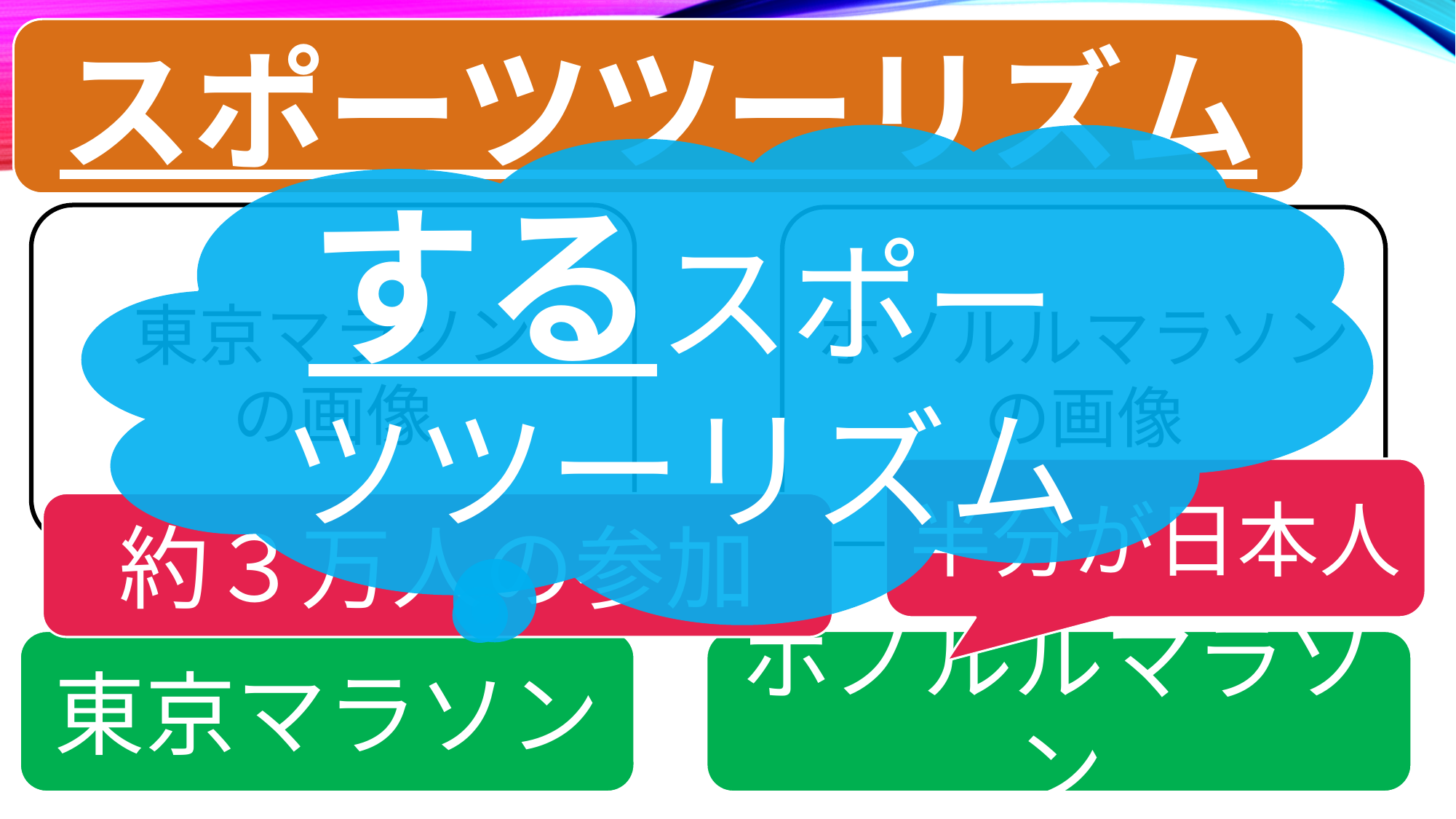

スポーツツーリズム
するスポーツツーリズム
東京マラソン
の画像
ホノルルマラソン
の画像
半分が日本人
約３万人の参加
東京マラソン
ホノルルマラソン